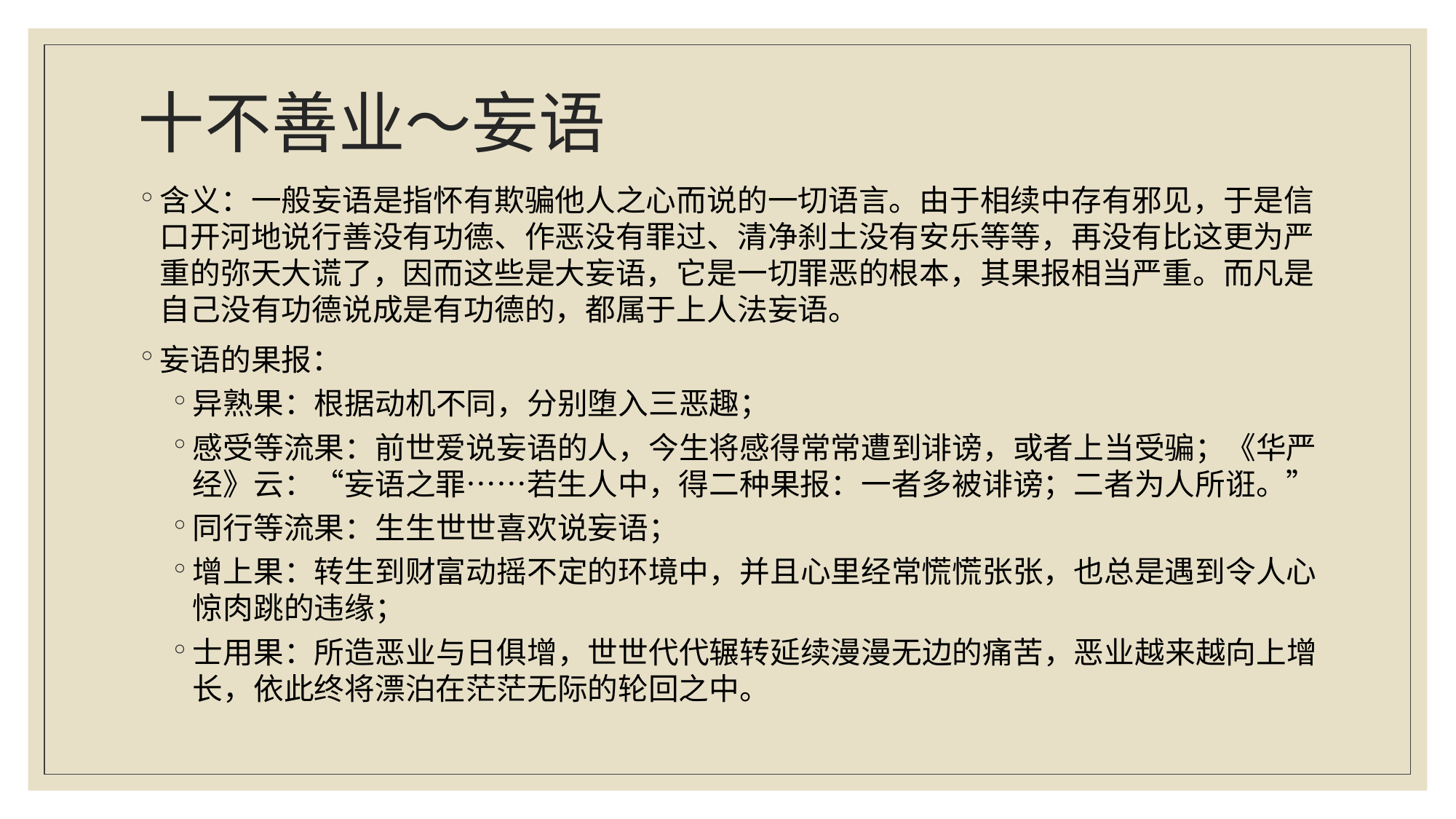

# 十不善业～妄语
含义：一般妄语是指怀有欺骗他人之心而说的一切语言。由于相续中存有邪见，于是信口开河地说行善没有功德、作恶没有罪过、清净刹土没有安乐等等，再没有比这更为严重的弥天大谎了，因而这些是大妄语，它是一切罪恶的根本，其果报相当严重。而凡是自己没有功德说成是有功德的，都属于上人法妄语。
妄语的果报：
异熟果：根据动机不同，分别堕入三恶趣；
感受等流果：前世爱说妄语的人，今生将感得常常遭到诽谤，或者上当受骗；《华严经》云：“妄语之罪……若生人中，得二种果报：一者多被诽谤；二者为人所诳。”
同行等流果：生生世世喜欢说妄语；
增上果：转生到财富动摇不定的环境中，并且心里经常慌慌张张，也总是遇到令人心惊肉跳的违缘；
士用果：所造恶业与日俱增，世世代代辗转延续漫漫无边的痛苦，恶业越来越向上增长，依此终将漂泊在茫茫无际的轮回之中。